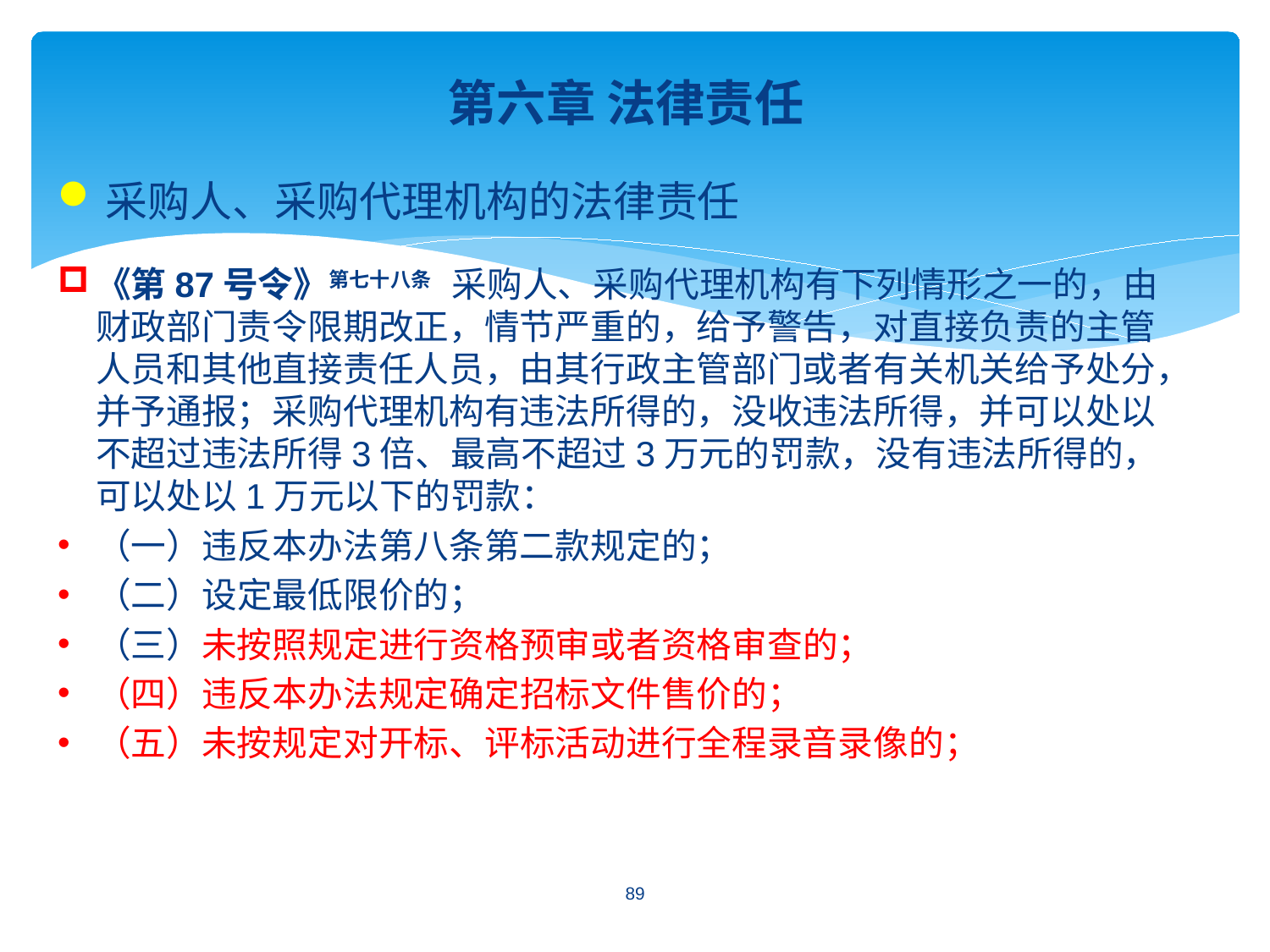

第六章 法律责任
采购人、采购代理机构的法律责任
《第87号令》第七十八条　采购人、采购代理机构有下列情形之一的，由财政部门责令限期改正，情节严重的，给予警告，对直接负责的主管人员和其他直接责任人员，由其行政主管部门或者有关机关给予处分，并予通报；采购代理机构有违法所得的，没收违法所得，并可以处以不超过违法所得3倍、最高不超过3万元的罚款，没有违法所得的，可以处以1万元以下的罚款：
（一）违反本办法第八条第二款规定的；
（二）设定最低限价的；
（三）未按照规定进行资格预审或者资格审查的；
（四）违反本办法规定确定招标文件售价的；
（五）未按规定对开标、评标活动进行全程录音录像的；

89